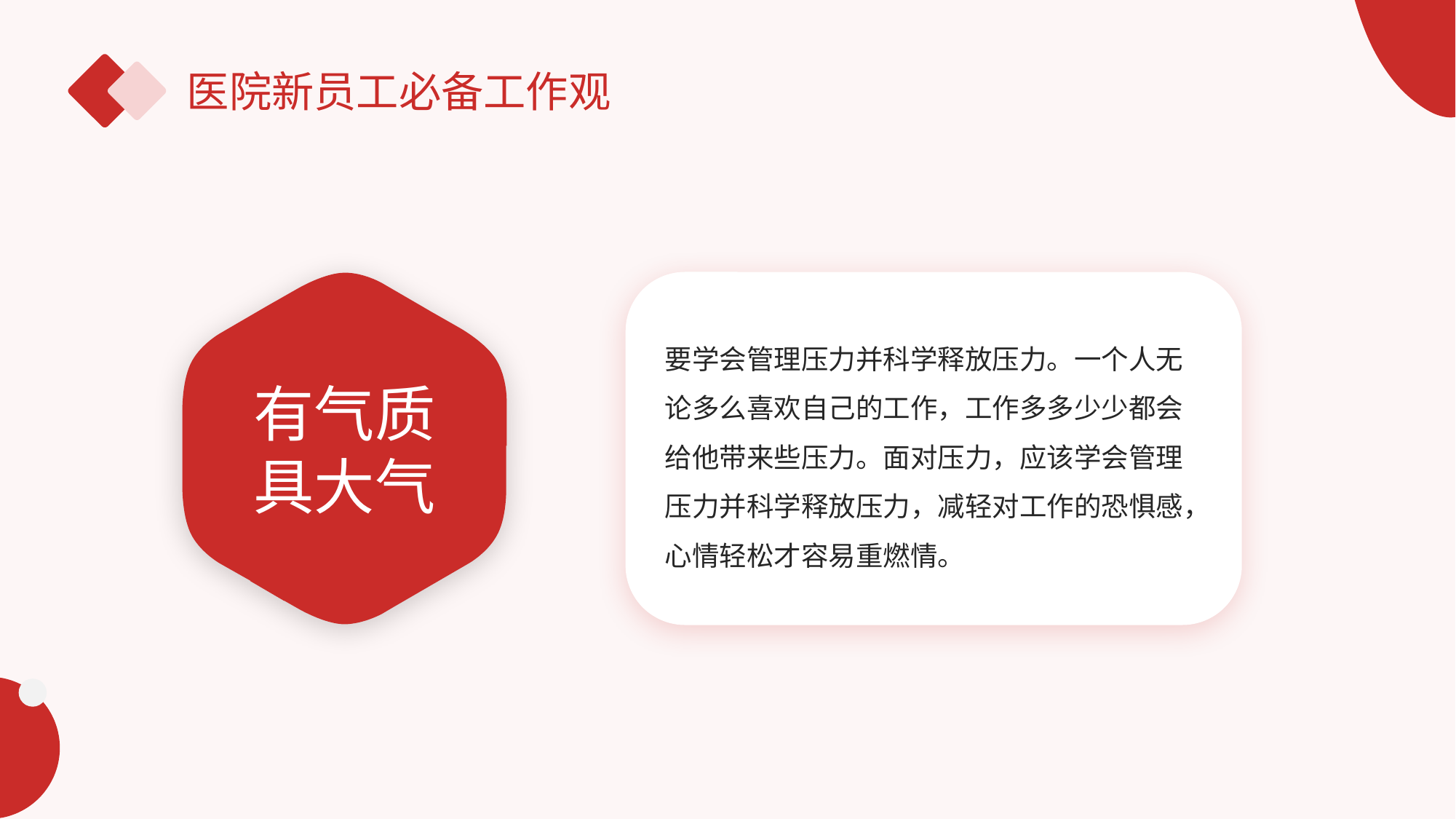

医院新员工必备工作观

有气质
具大气
要学会管理压力并科学释放压力。一个人无论多么喜欢自己的工作，工作多多少少都会给他带来些压力。面对压力，应该学会管理压力并科学释放压力，减轻对工作的恐惧感，心情轻松才容易重燃情。